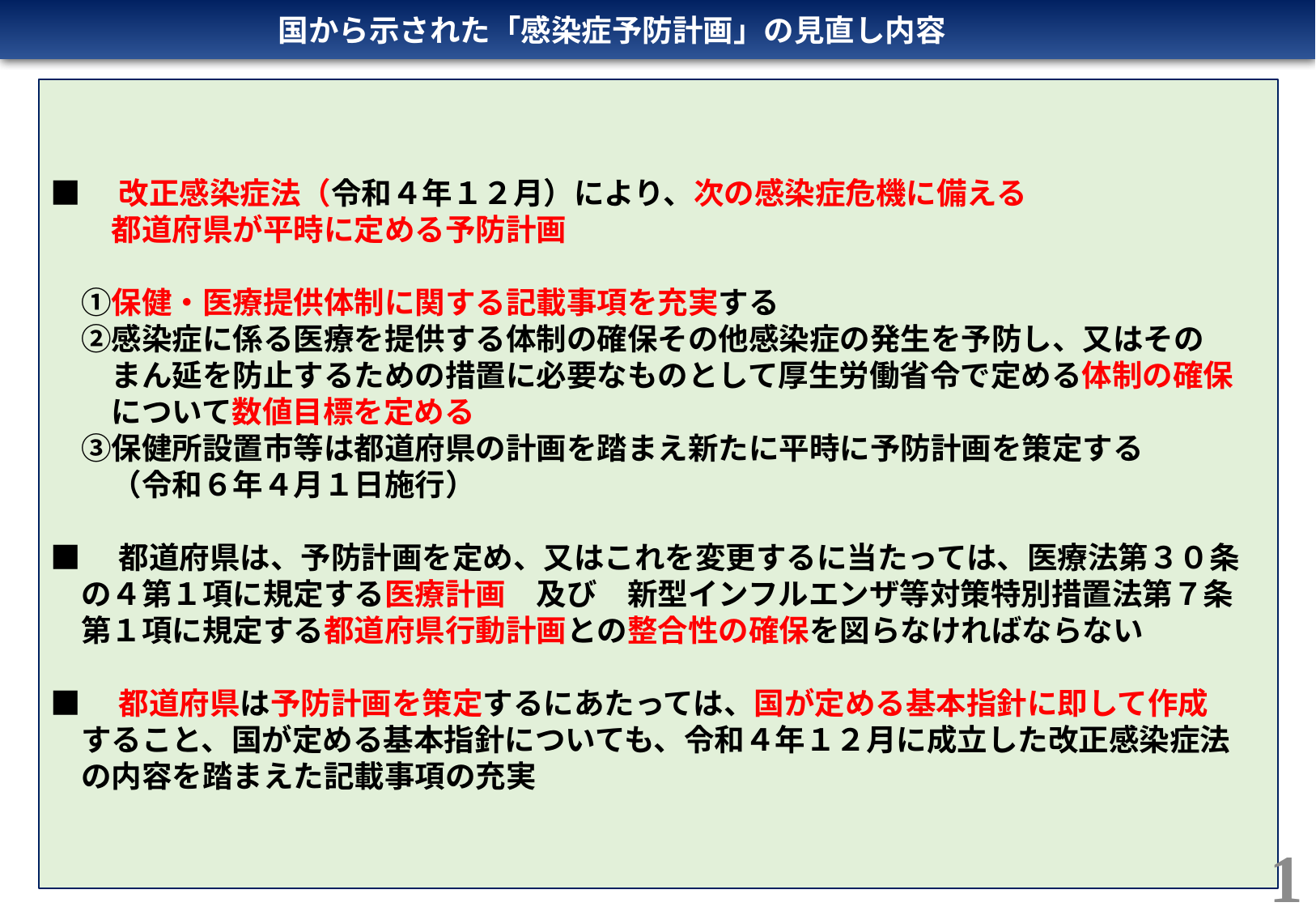

国から示された「感染症予防計画」の見直し内容
■　改正感染症法（令和４年１２月）により、次の感染症危機に備える
　　都道府県が平時に定める予防計画

　①保健・医療提供体制に関する記載事項を充実する
　②感染症に係る医療を提供する体制の確保その他感染症の発生を予防し、又はその
　　まん延を防止するための措置に必要なものとして厚生労働省令で定める体制の確保
　　について数値目標を定める
　③保健所設置市等は都道府県の計画を踏まえ新たに平時に予防計画を策定する
　　（令和６年４月１日施行）

■　都道府県は、予防計画を定め、又はこれを変更するに当たっては、医療法第３０条
　の４第１項に規定する医療計画　及び　新型インフルエンザ等対策特別措置法第７条
　第１項に規定する都道府県行動計画との整合性の確保を図らなければならない

■　都道府県は予防計画を策定するにあたっては、国が定める基本指針に即して作成
　すること、国が定める基本指針についても、令和４年１２月に成立した改正感染症法
　の内容を踏まえた記載事項の充実
1